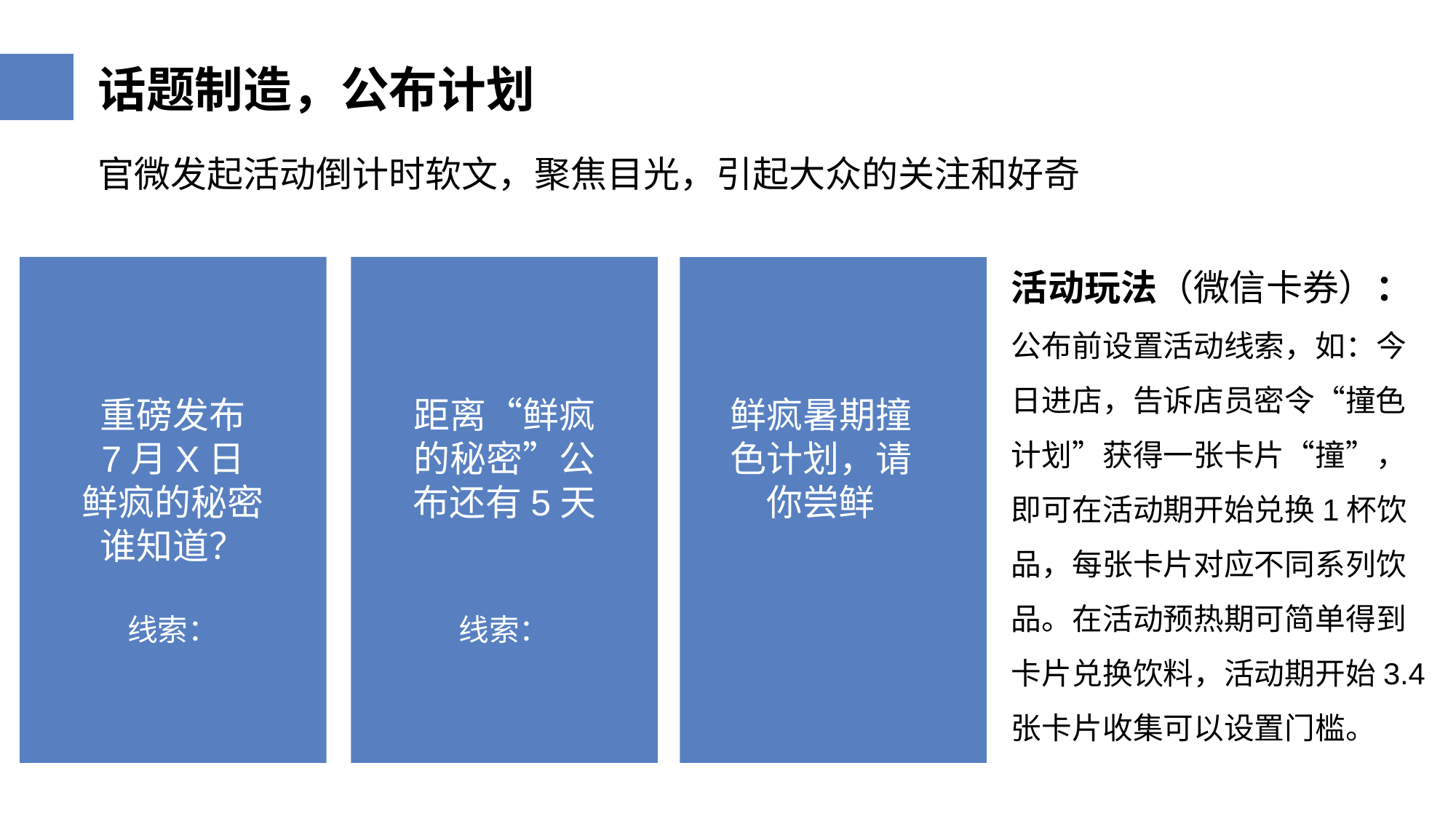

话题制造，公布计划
官微发起活动倒计时软文，聚焦目光，引起大众的关注和好奇
活动玩法（微信卡券）：
公布前设置活动线索，如：今日进店，告诉店员密令“撞色计划”获得一张卡片“撞”，即可在活动期开始兑换1杯饮品，每张卡片对应不同系列饮品。在活动预热期可简单得到卡片兑换饮料，活动期开始3.4张卡片收集可以设置门槛。

重磅发布
7月X日
鲜疯的秘密
谁知道？

线索：

距离“鲜疯的秘密”公布还有5天

线索：

鲜疯暑期撞色计划，请你尝鲜